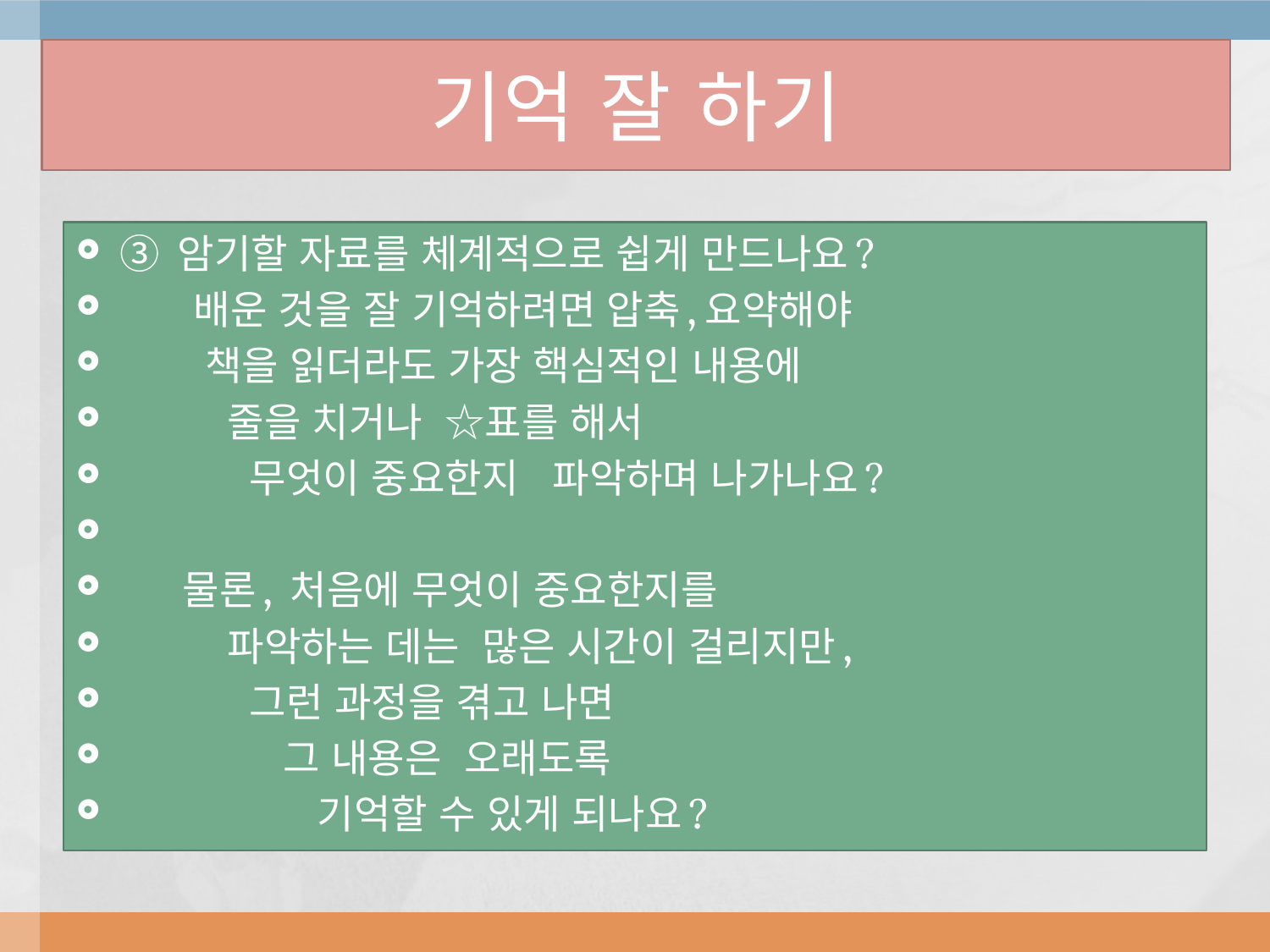

# 기억 잘 하기
③ 암기할 자료를 체계적으로 쉽게 만드나요?
      배운 것을 잘 기억하려면 압축,요약해야
       책을 읽더라도 가장 핵심적인 내용에
         줄을 치거나  ☆표를 해서
           무엇이 중요한지   파악하며 나가나요?

     물론, 처음에 무엇이 중요한지를
         파악하는 데는  많은 시간이 걸리지만,
           그런 과정을 겪고 나면
              그 내용은  오래도록
                 기억할 수 있게 되나요?